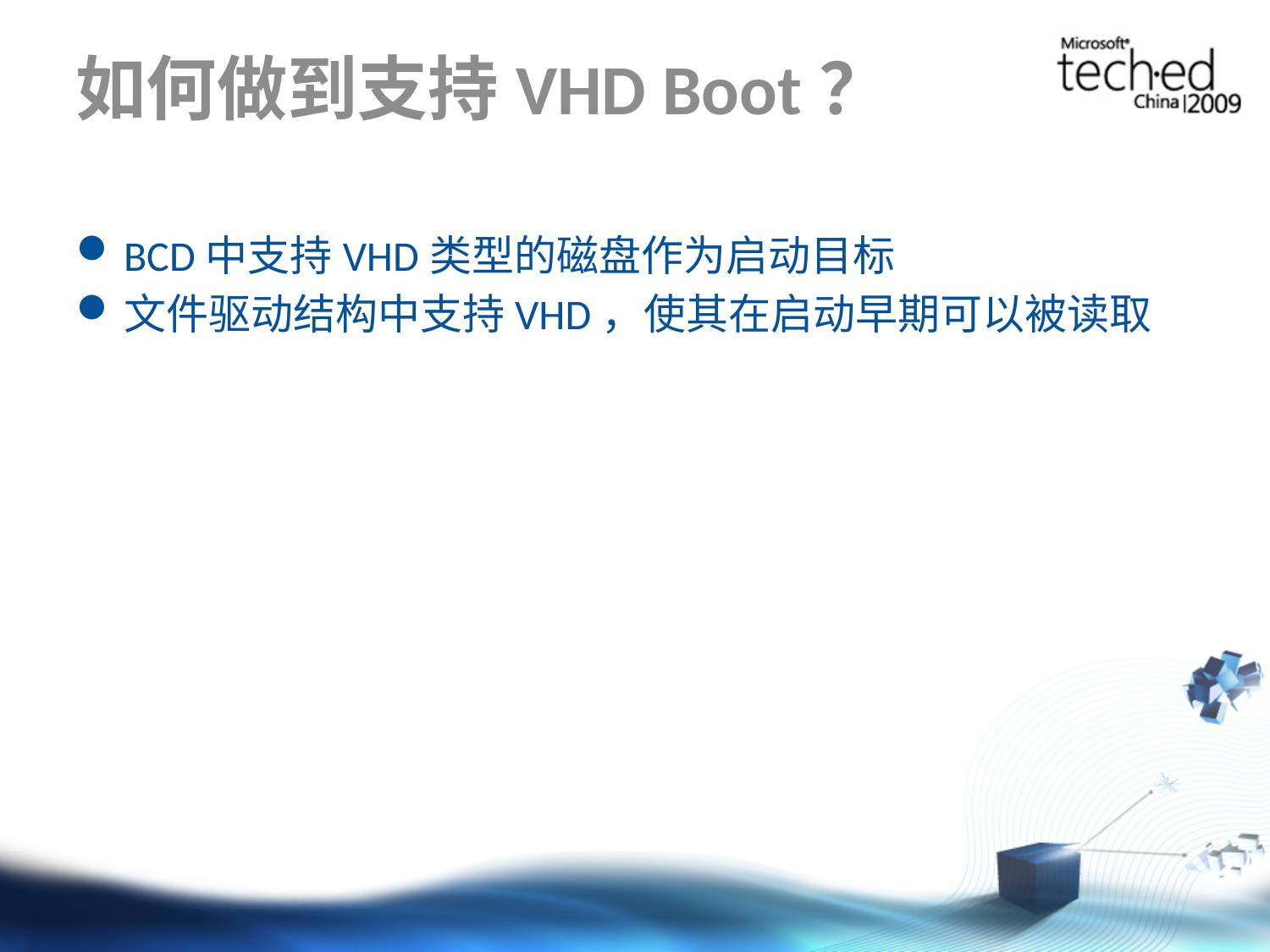

# 如何做到支持VHD Boot？
BCD中支持VHD类型的磁盘作为启动目标
文件驱动结构中支持VHD，使其在启动早期可以被读取